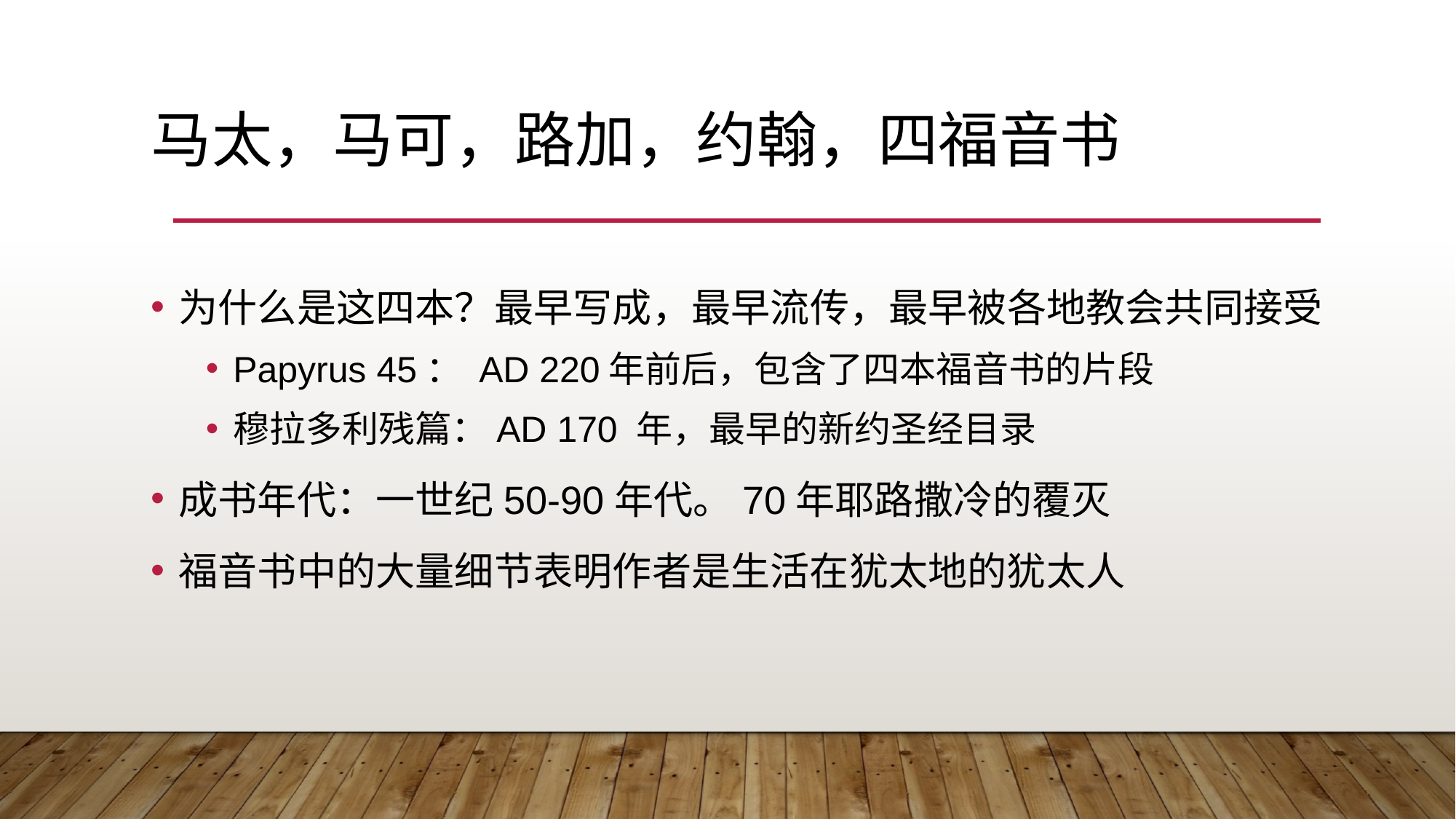

# 马太，马可，路加，约翰，四福音书
为什么是这四本？最早写成，最早流传，最早被各地教会共同接受
Papyrus 45： AD 220年前后，包含了四本福音书的片段
穆拉多利残篇：AD 170 年，最早的新约圣经目录
成书年代：一世纪50-90年代。70年耶路撒冷的覆灭
福音书中的大量细节表明作者是生活在犹太地的犹太人